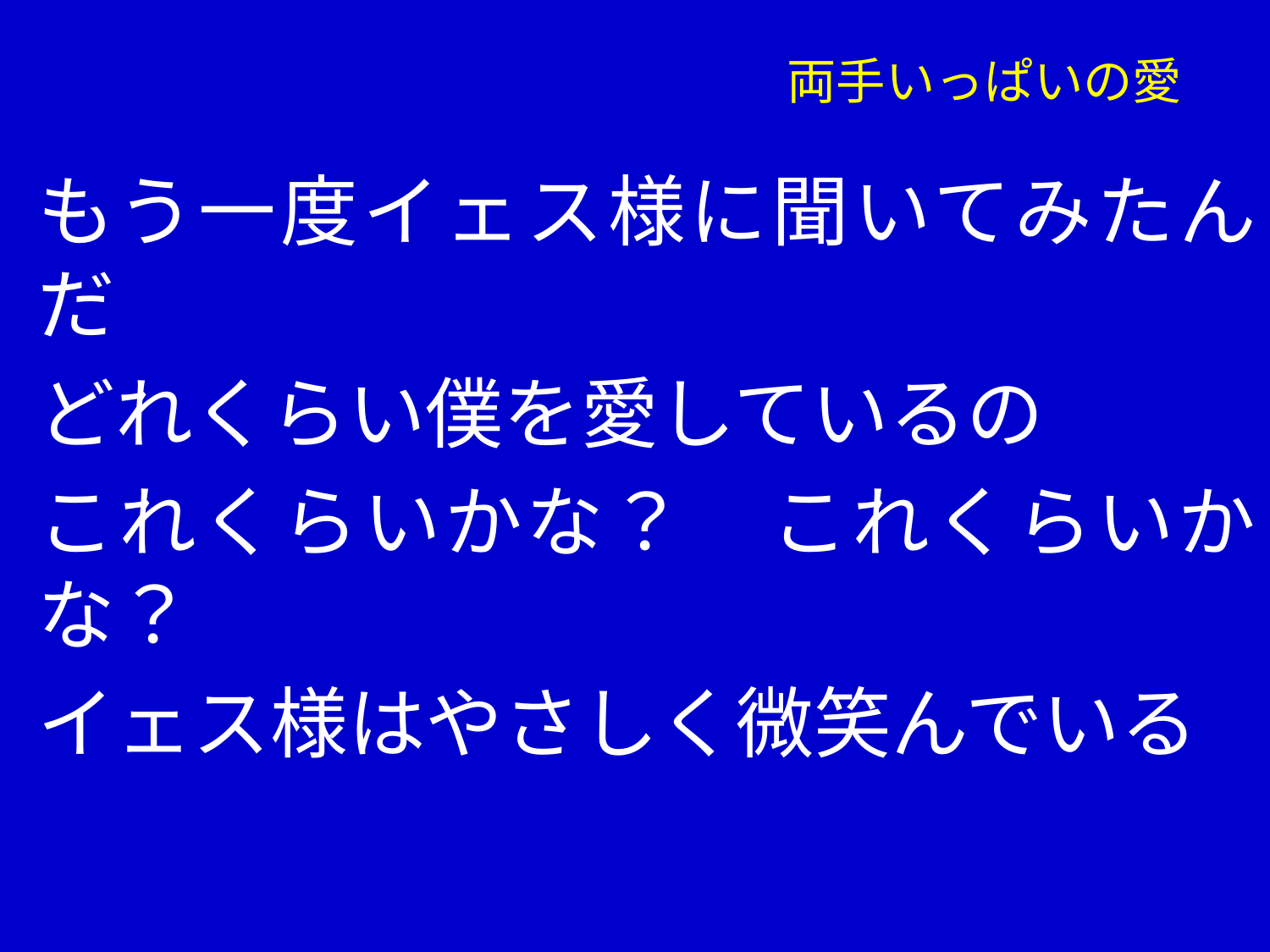

# 両手いっぱいの愛
もう一度イェス様に聞いてみたんだ
どれくらい僕を愛しているの
これくらいかな？　これくらいかな？
イェス様はやさしく微笑んでいる